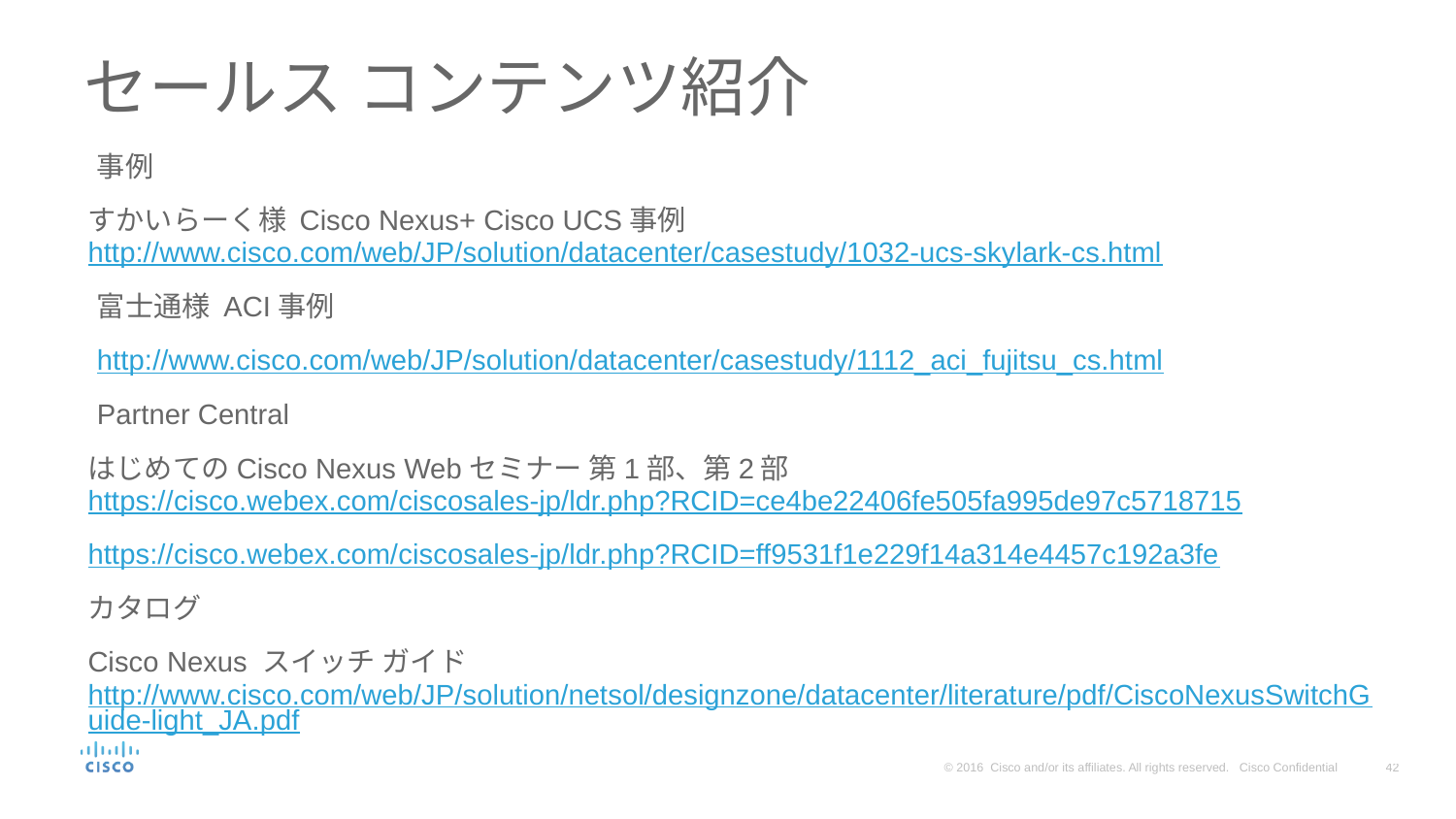

セールス コンテンツ紹介
事例
すかいらーく様 Cisco Nexus+ Cisco UCS事例
http://www.cisco.com/web/JP/solution/datacenter/casestudy/1032-ucs-skylark-cs.html
富士通様 ACI事例
http://www.cisco.com/web/JP/solution/datacenter/casestudy/1112_aci_fujitsu_cs.html
Partner Central
はじめてのCisco Nexus Webセミナー 第1部、第2部
https://cisco.webex.com/ciscosales-jp/ldr.php?RCID=ce4be22406fe505fa995de97c5718715
https://cisco.webex.com/ciscosales-jp/ldr.php?RCID=ff9531f1e229f14a314e4457c192a3fe
カタログ
Cisco Nexus スイッチ ガイド
http://www.cisco.com/web/JP/solution/netsol/designzone/datacenter/literature/pdf/CiscoNexusSwitchGuide-light_JA.pdf